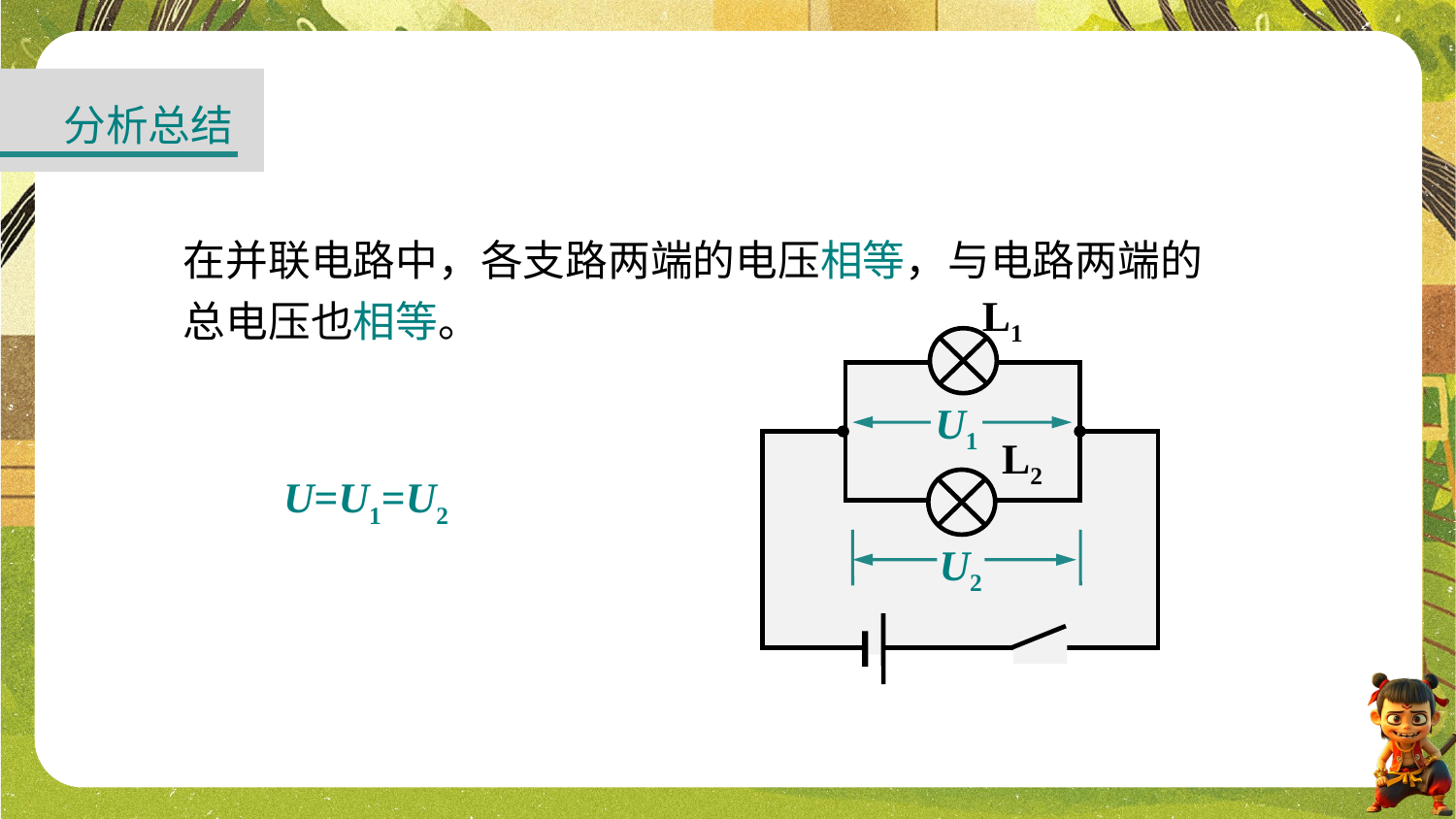

分析总结
在并联电路中，各支路两端的电压相等，与电路两端的总电压也相等。
L1

L2

U1

U=U1=U2

U2